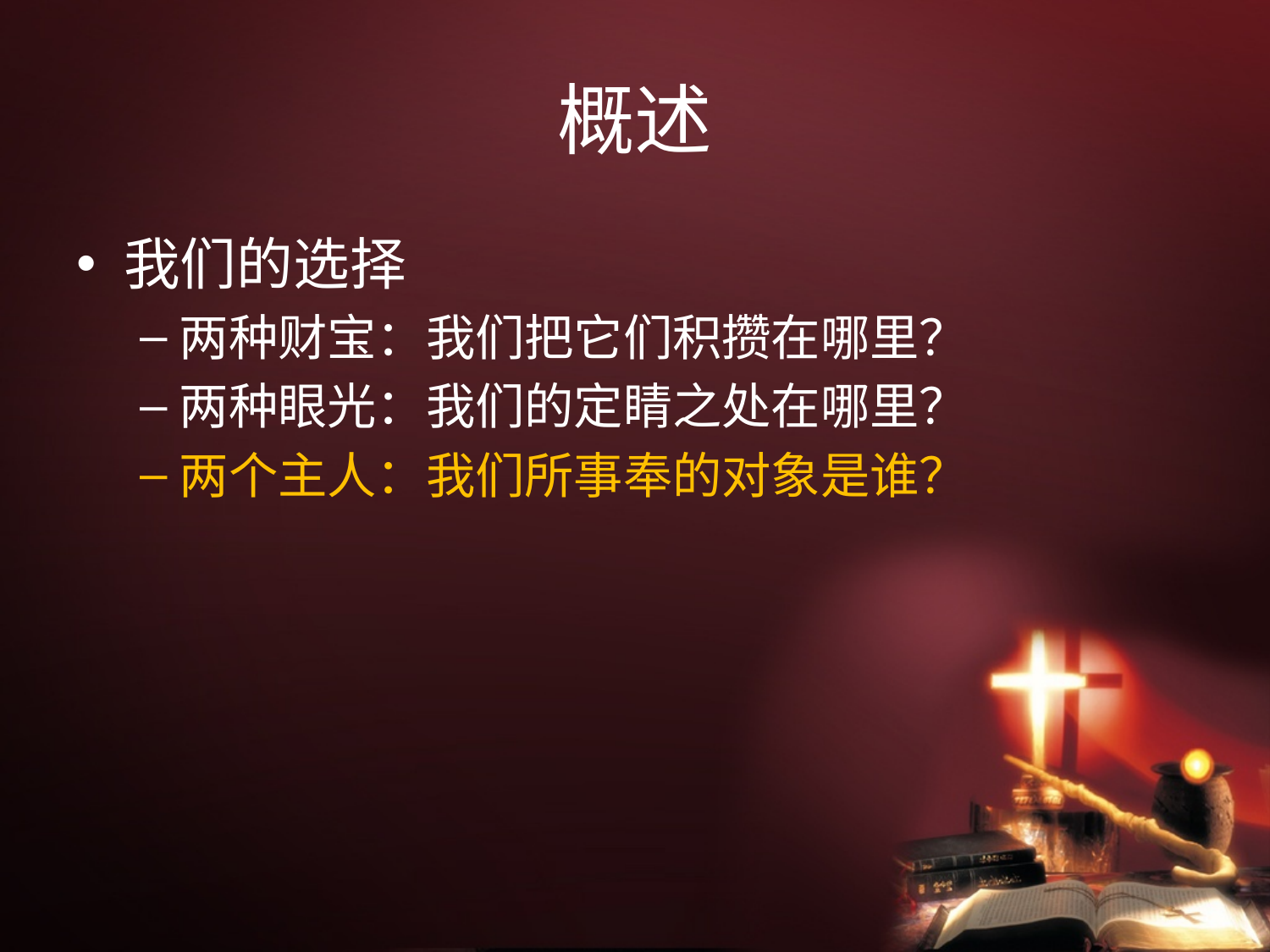

# 概述
我们的选择
两种财宝：我们把它们积攒在哪里？
两种眼光：我们的定睛之处在哪里？
两个主人：我们所事奉的对象是谁？